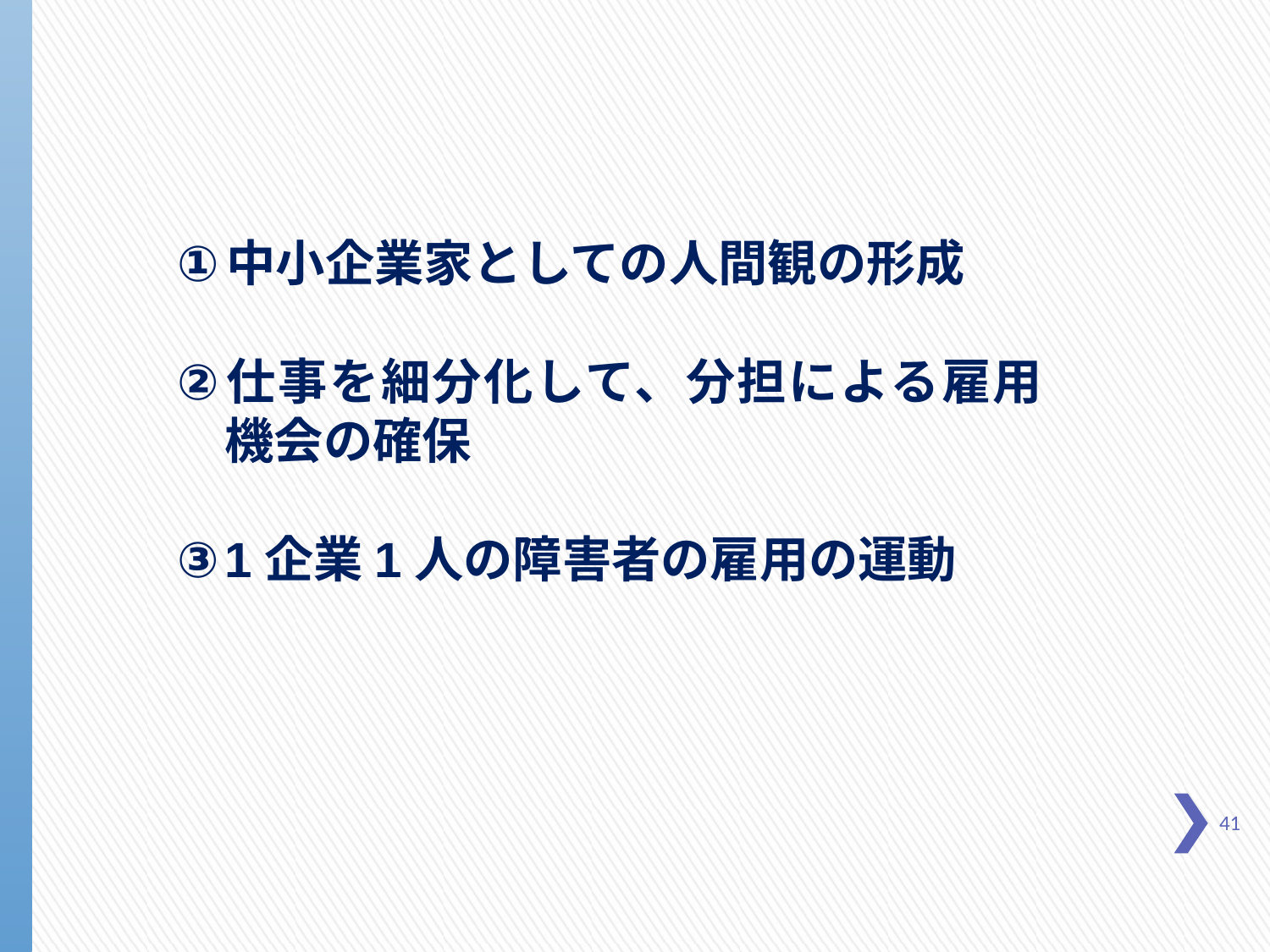

中小企業家としての人間観の形成

仕事を細分化して、分担による雇用機会の確保

1企業1人の障害者の雇用の運動
41